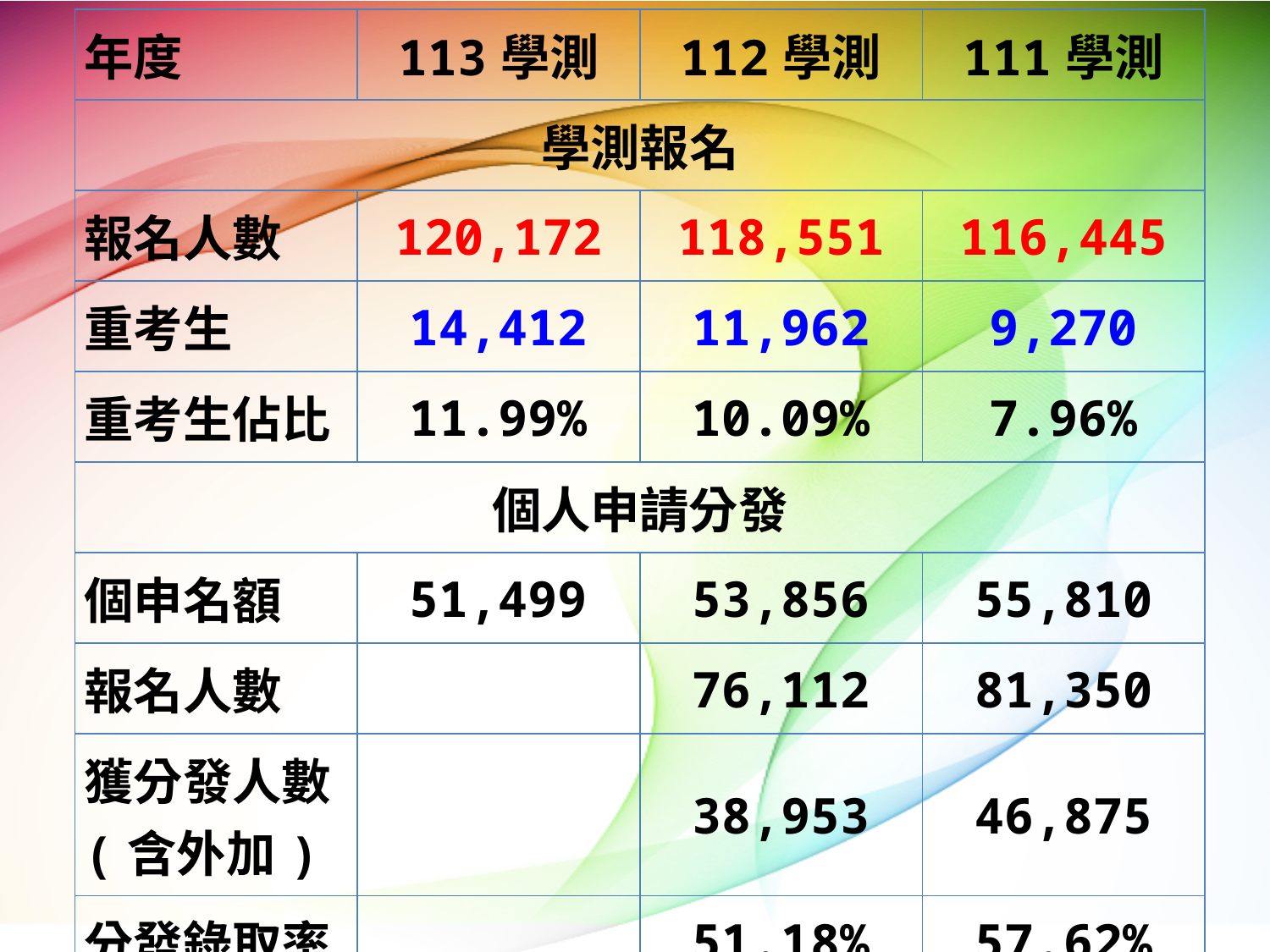

| 年度 | 113學測 | 112學測 | 111學測 |
| --- | --- | --- | --- |
| 學測報名 |  |  |  |
| 報名人數 | 120,172 | 118,551 | 116,445 |
| 重考生 | 14,412 | 11,962 | 9,270 |
| 重考生佔比 | 11.99% | 10.09% | 7.96% |
| 個人申請分發 |  |  |  |
| 個申名額 | 51,499 | 53,856 | 55,810 |
| 報名人數 |  | 76,112 | 81,350 |
| 獲分發人數 (含外加) |  | 38,953 | 46,875 |
| 分發錄取率 |  | 51.18% | 57.62% |
| 招生缺額 |  | 16,121 | 10,294 |